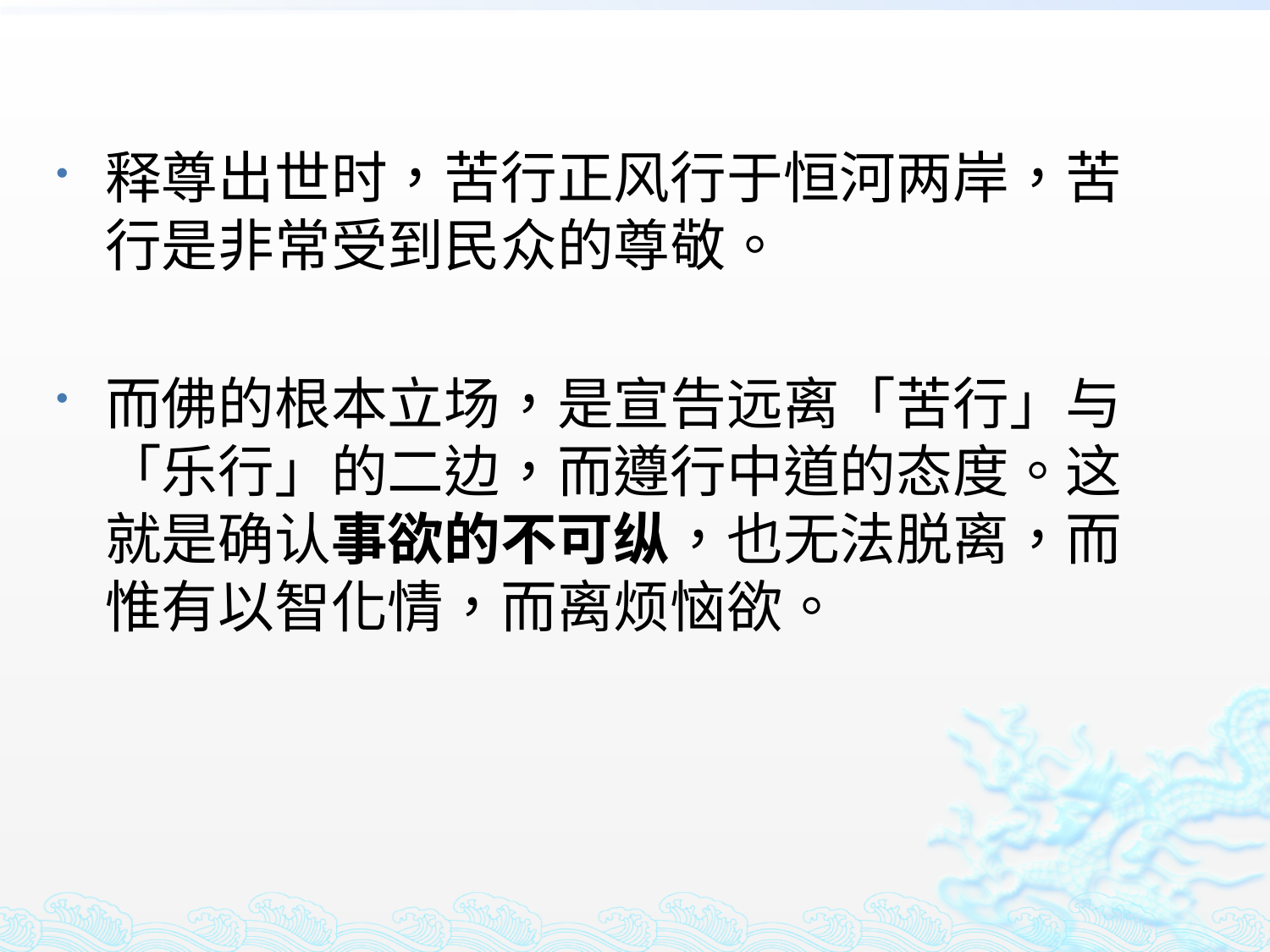

释尊出世时，苦行正风行于恒河两岸，苦行是非常受到民众的尊敬。

而佛的根本立场，是宣告远离「苦行」与「乐行」的二边，而遵行中道的态度。这就是确认事欲的不可纵，也无法脱离，而惟有以智化情，而离烦恼欲。